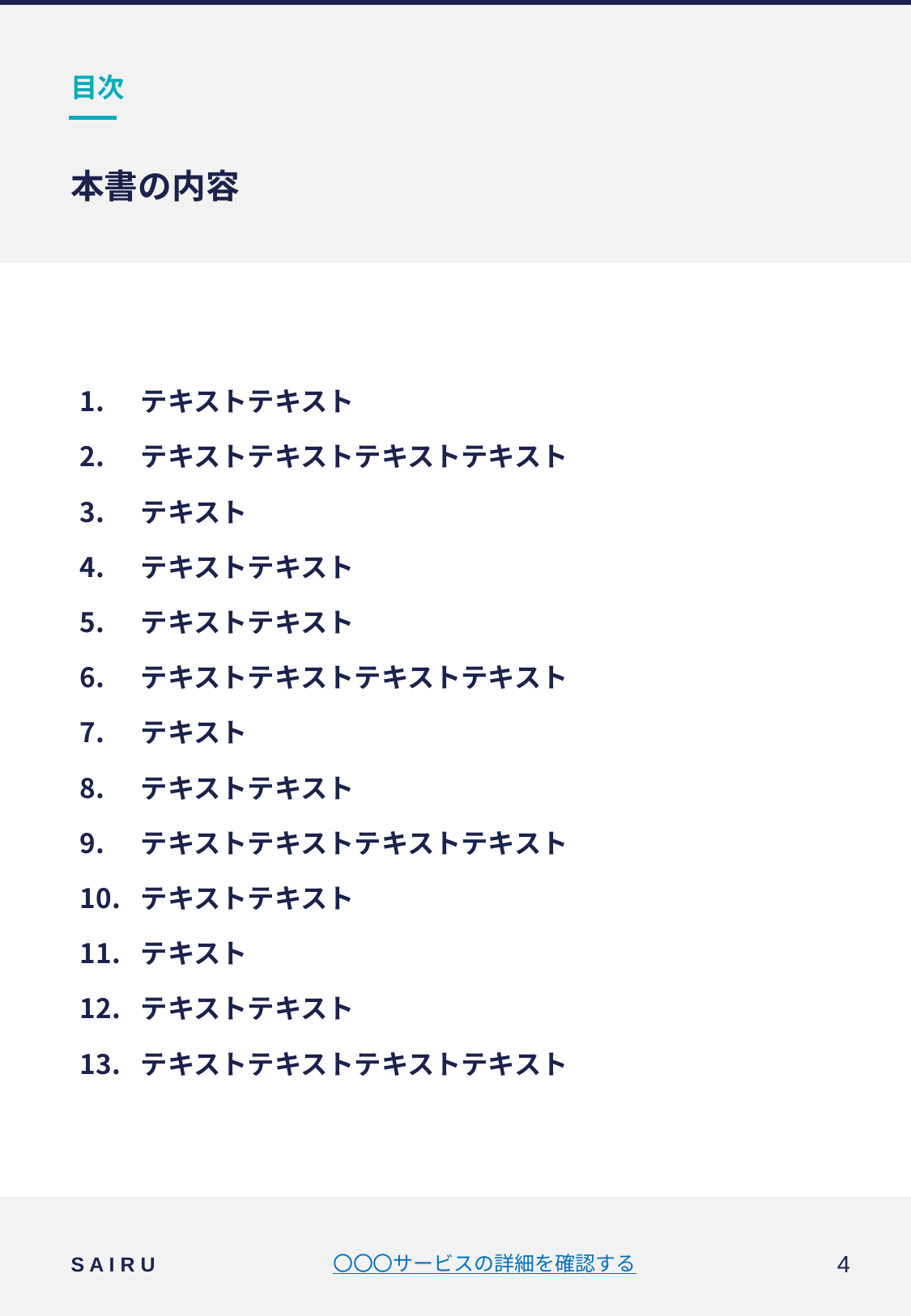

目次
# 本書の内容
テキストテキスト
テキストテキストテキストテキスト
テキスト
テキストテキスト
テキストテキスト
テキストテキストテキストテキスト
テキスト
テキストテキスト
テキストテキストテキストテキスト
テキストテキスト
テキスト
テキストテキスト
テキストテキストテキストテキスト
〇〇〇サービスの詳細を確認する
4
S A I R U